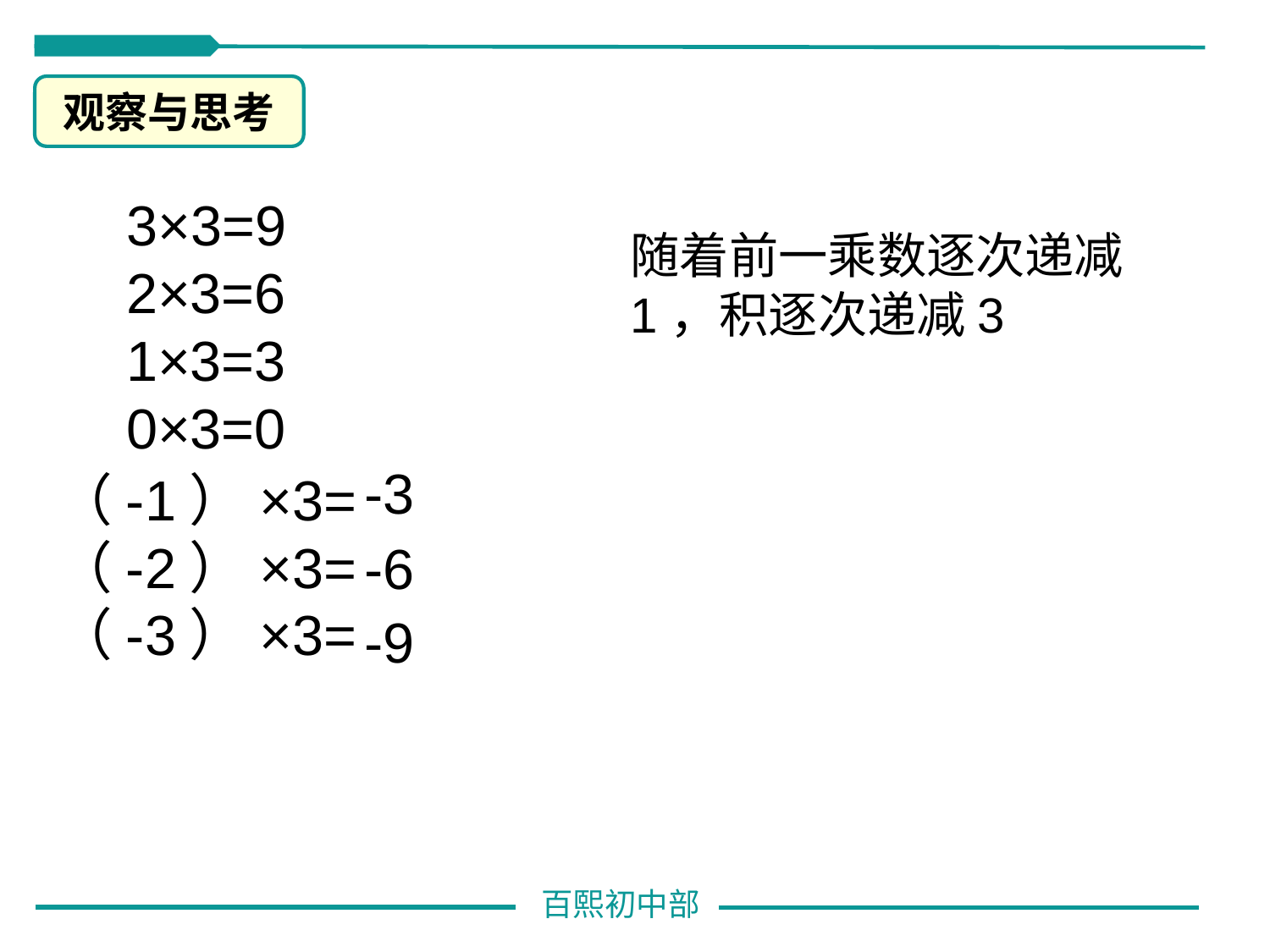

观察与思考
3×3=9
2×3=6
1×3=3
0×3=0

随着前一乘数逐次递减1，积逐次递减3
-3
（-1）×3=
（-2）×3=
（-3）×3=
-6
-9
百熙初中部